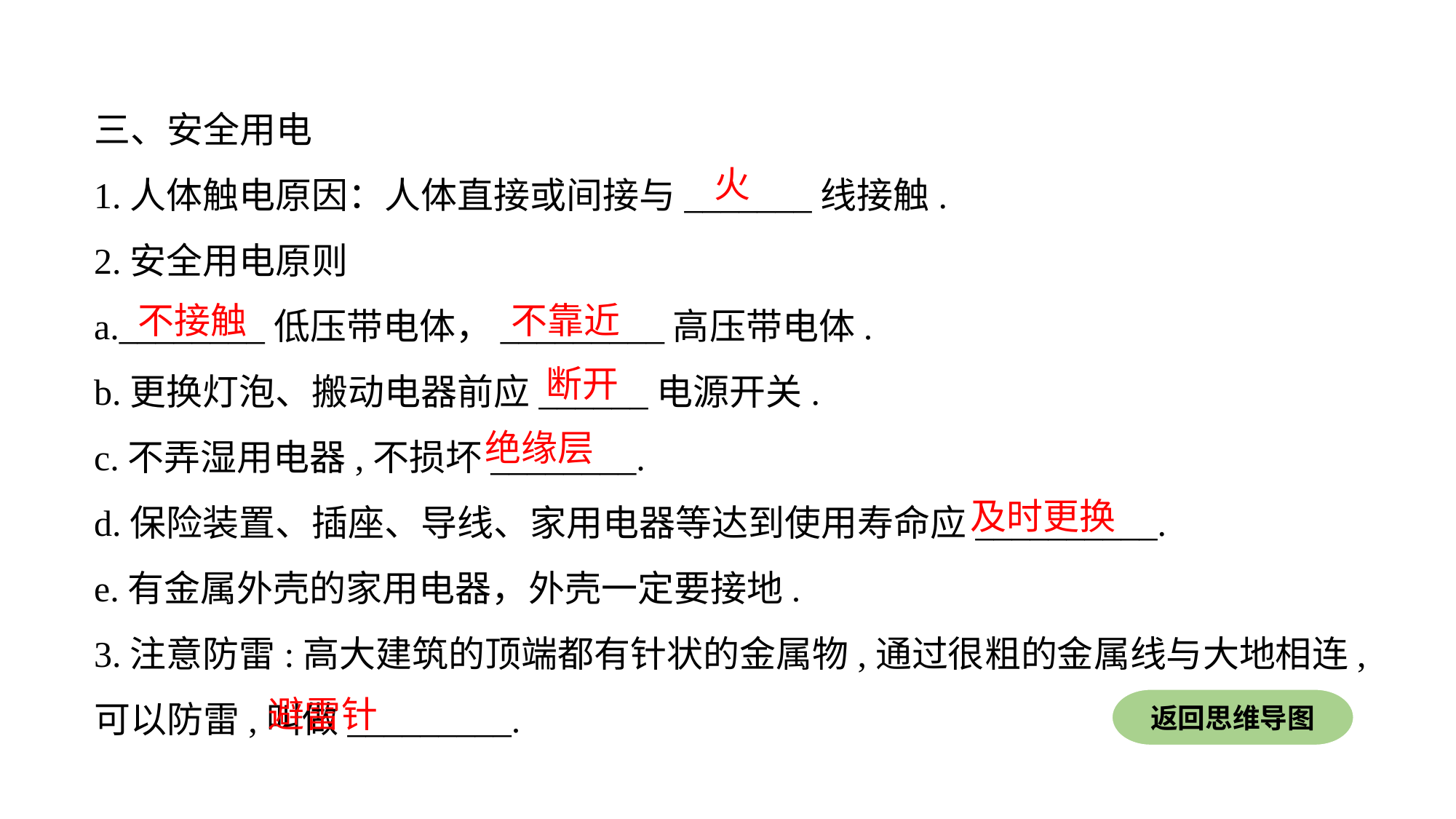

三、安全用电
1.人体触电原因：人体直接或间接与_______线接触.
2.安全用电原则
a.________低压带电体，_________高压带电体.
b.更换灯泡、搬动电器前应______电源开关.
c.不弄湿用电器,不损坏________.
d.保险装置、插座、导线、家用电器等达到使用寿命应__________.
e.有金属外壳的家用电器，外壳一定要接地.
3.注意防雷:高大建筑的顶端都有针状的金属物,通过很粗的金属线与大地相连,可以防雷,叫做_________.
火
不接触
不靠近
断开
绝缘层
及时更换
避雷针
返回思维导图